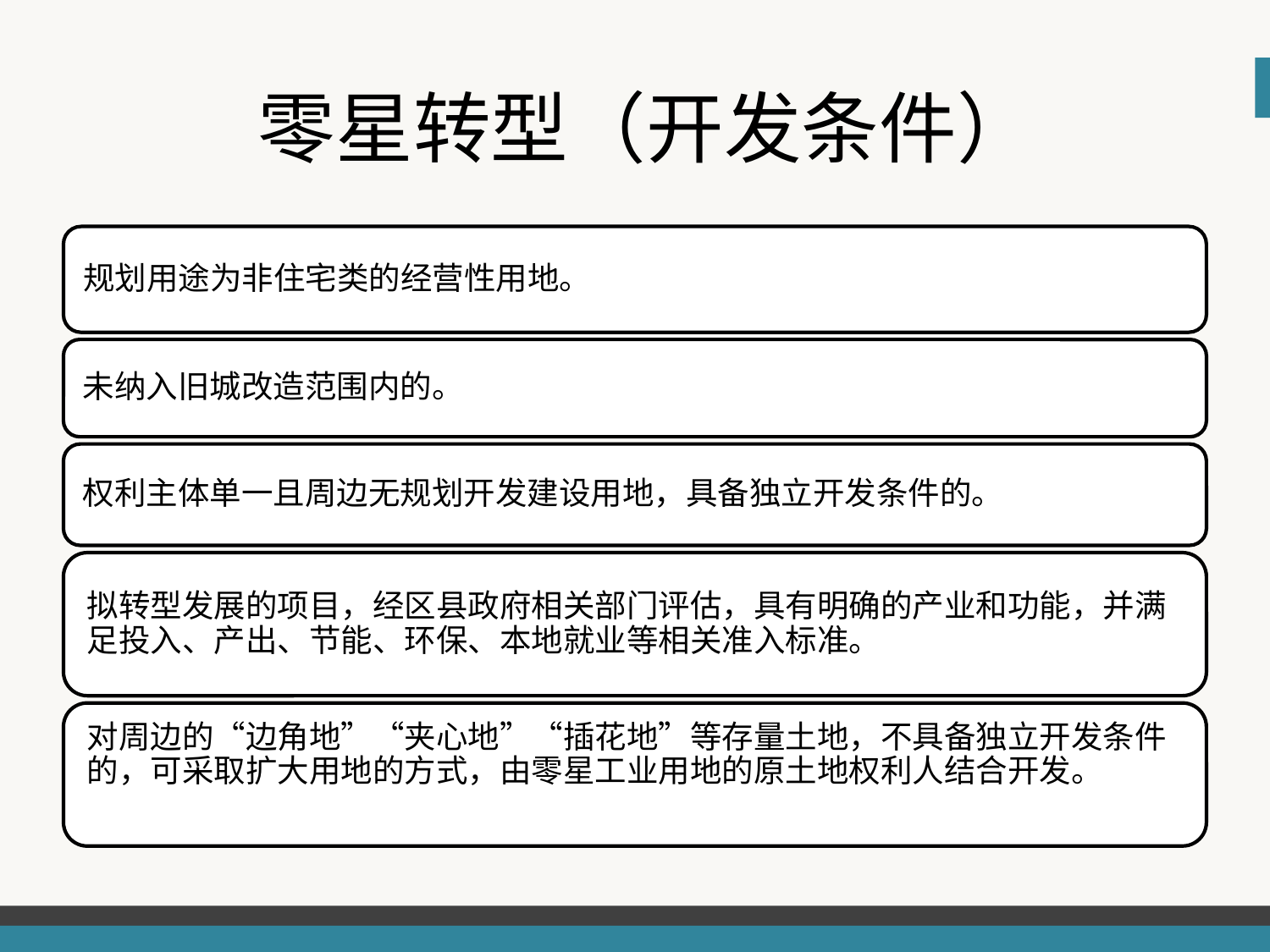

# 零星转型（开发条件）
规划用途为非住宅类的经营性用地。
未纳入旧城改造范围内的。
权利主体单一且周边无规划开发建设用地，具备独立开发条件的。
拟转型发展的项目，经区县政府相关部门评估，具有明确的产业和功能，并满足投入、产出、节能、环保、本地就业等相关准入标准。
对周边的“边角地”“夹心地”“插花地”等存量土地，不具备独立开发条件的，可采取扩大用地的方式，由零星工业用地的原土地权利人结合开发。